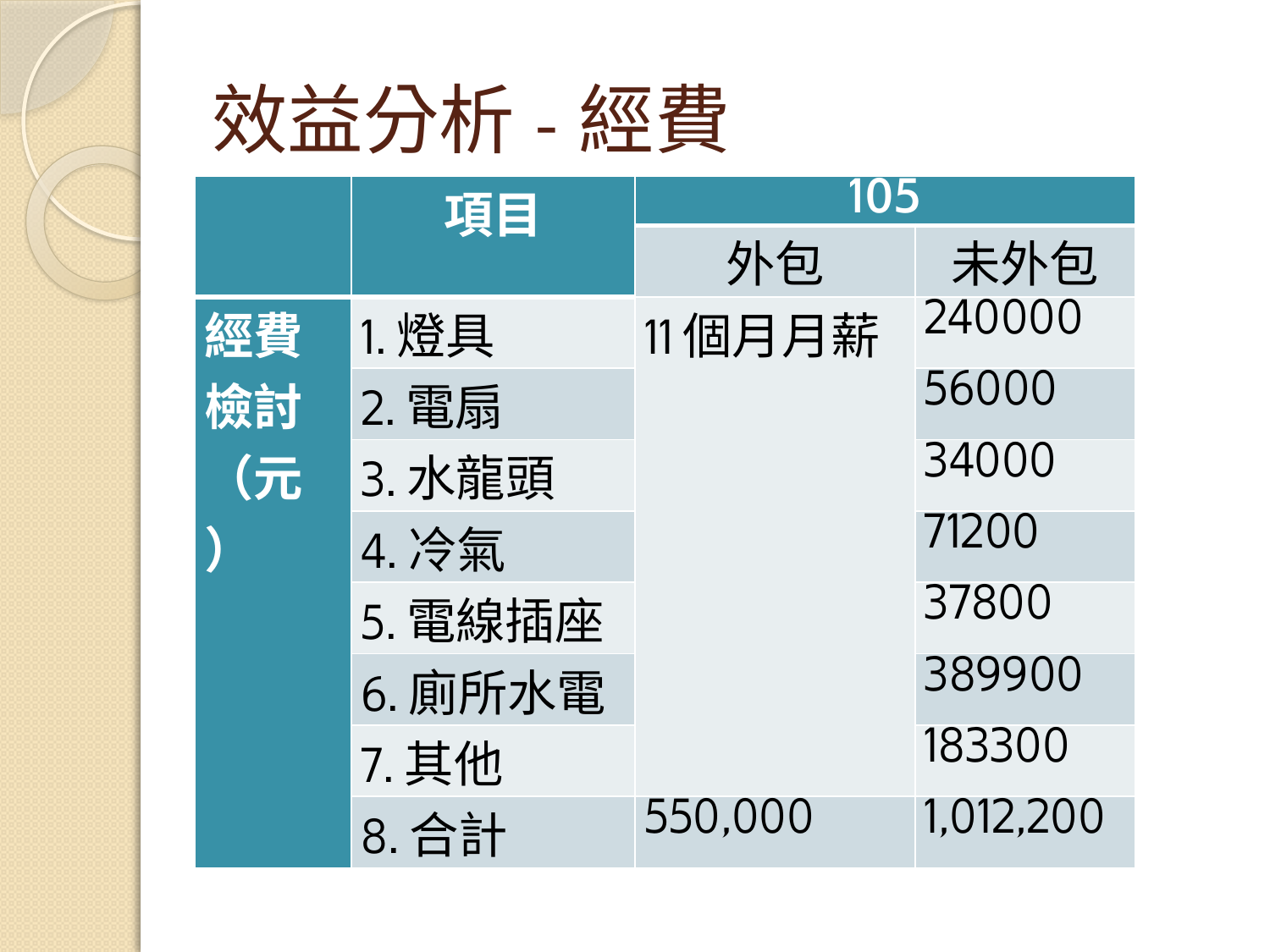

# 效益分析-經費
|  | 項目 | 105 |  |
| --- | --- | --- | --- |
|  |  | 外包 | 未外包 |
| 經費檢討 （元） | 1.燈具 | 11個月月薪 | 240000 |
|  | 2.電扇 |  | 56000 |
|  | 3.水龍頭 |  | 34000 |
|  | 4.冷氣 |  | 71200 |
|  | 5.電線插座 |  | 37800 |
|  | 6.廁所水電 |  | 389900 |
|  | 7.其他 |  | 183300 |
|  | 8.合計 | 550,000 | 1,012,200 |